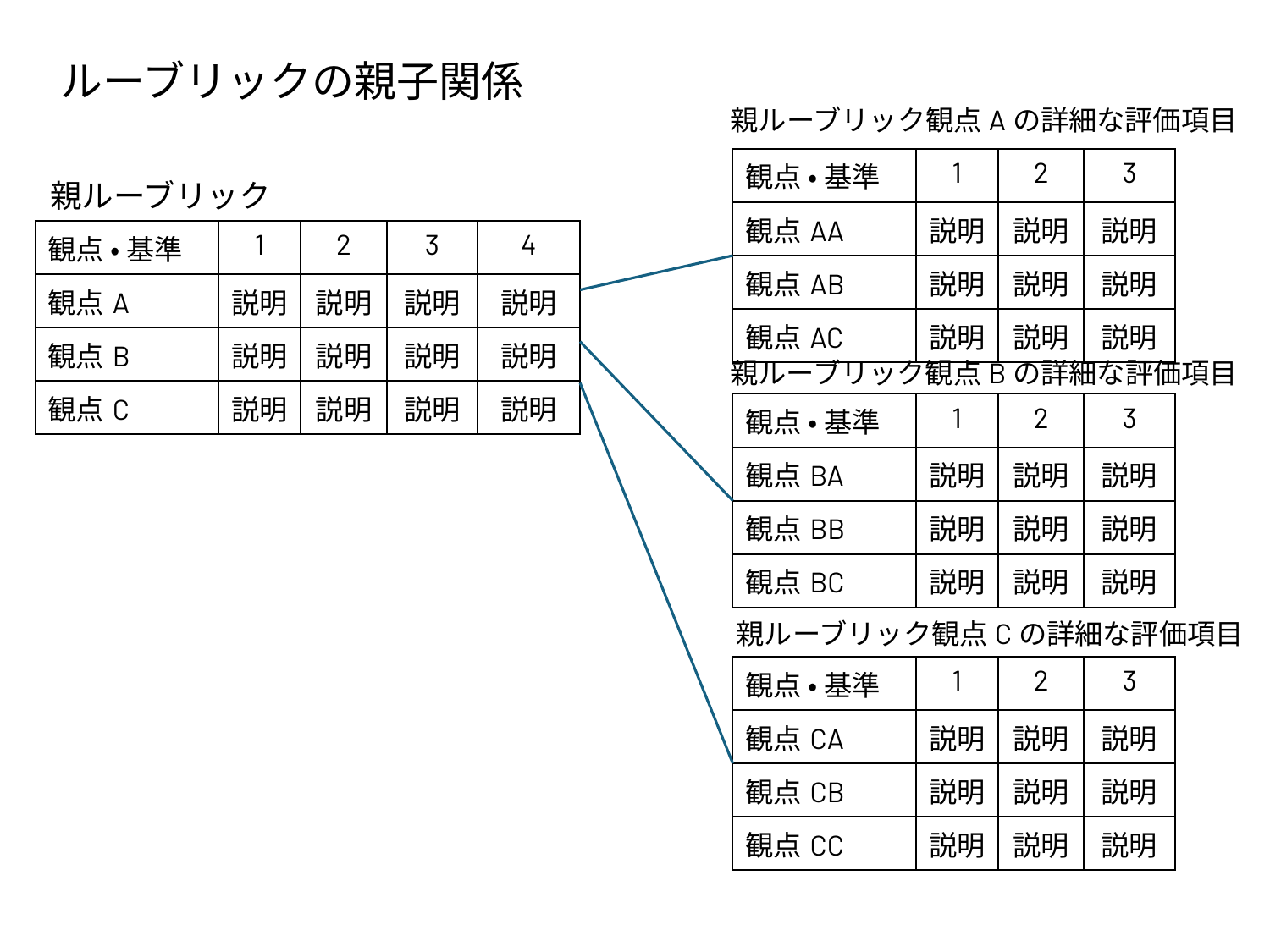

# ルーブリックの親子関係
親ルーブリック観点Aの詳細な評価項目
| 観点 ・ 基準 | 1 | 2 | 3 |
| --- | --- | --- | --- |
| 観点AA | 説明 | 説明 | 説明 |
| 観点AB | 説明 | 説明 | 説明 |
| 観点AC | 説明 | 説明 | 説明 |
親ルーブリック
| 観点 ・ 基準 | 1 | 2 | 3 | 4 |
| --- | --- | --- | --- | --- |
| 観点A | 説明 | 説明 | 説明 | 説明 |
| 観点B | 説明 | 説明 | 説明 | 説明 |
| 観点C | 説明 | 説明 | 説明 | 説明 |
親ルーブリック観点Bの詳細な評価項目
| 観点 ・ 基準 | 1 | 2 | 3 |
| --- | --- | --- | --- |
| 観点BA | 説明 | 説明 | 説明 |
| 観点BB | 説明 | 説明 | 説明 |
| 観点BC | 説明 | 説明 | 説明 |
親ルーブリック観点Cの詳細な評価項目
| 観点 ・ 基準 | 1 | 2 | 3 |
| --- | --- | --- | --- |
| 観点CA | 説明 | 説明 | 説明 |
| 観点CB | 説明 | 説明 | 説明 |
| 観点CC | 説明 | 説明 | 説明 |